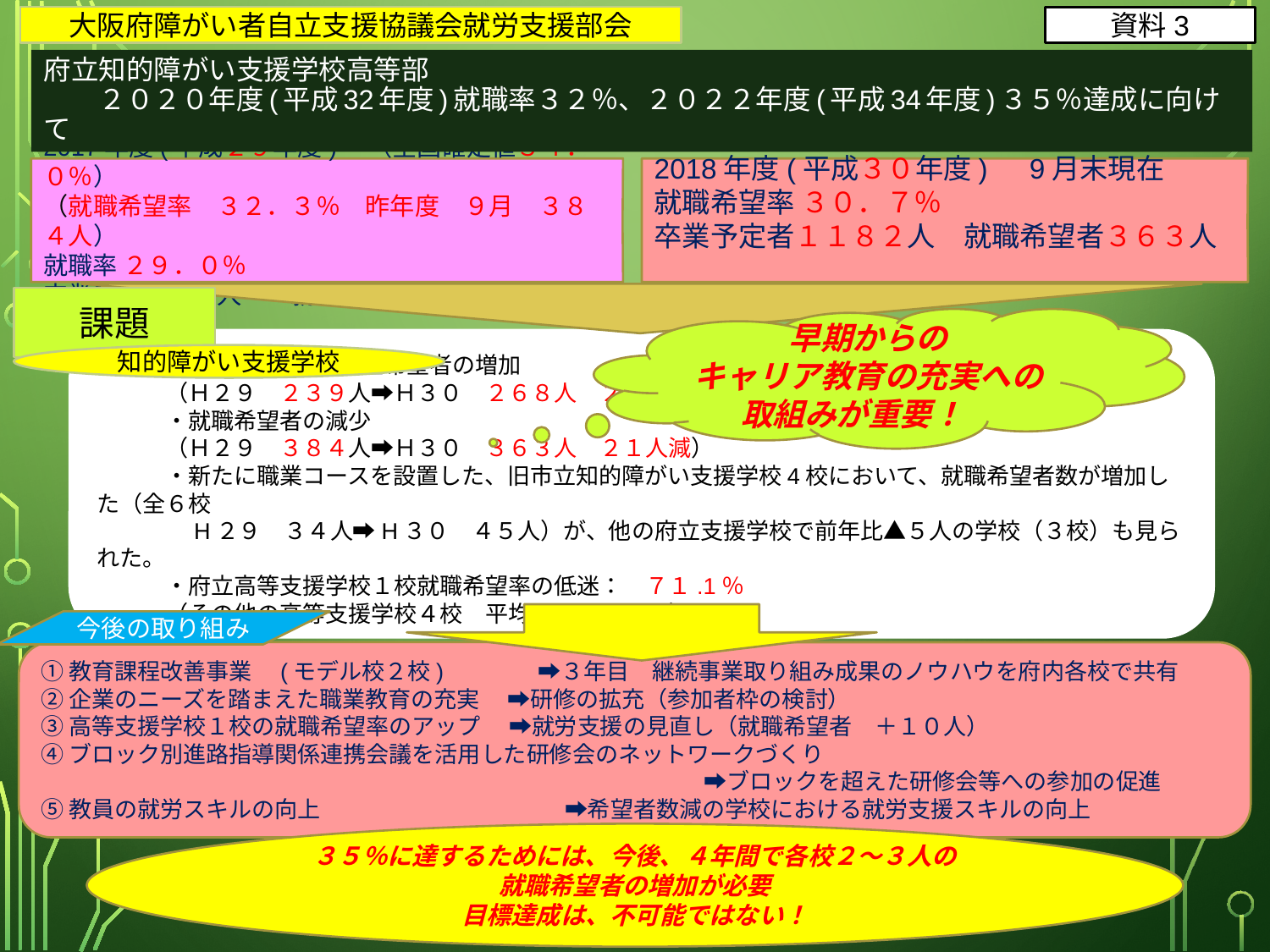

大阪府障がい者自立支援協議会就労支援部会
資料3
# 府立知的障がい支援学校高等部 　　２０２０年度(平成32年度)就職率３２％、２０２２年度(平成34年度)３５％達成に向けて
2017年度(平成２９年度)　（全国確定値３４．０％）
（就職希望率　３２．３％　昨年度　９月　３８４人）
就職率 ２９．０％
卒業者１１８９人　　就職者３４５人
2018年度(平成３０年度)　9月末現在
就職希望率 ３０．７％
卒業予定者１１８２人　就職希望者３６３人

課題
早期からの
キャリア教育の充実への
取組みが重要！

　　　・就労継続支援Ｂ型希望者の増加
　　　（Ｈ２９　２３９人➡Ｈ３０　２６８人　２９人増）
　　　・就職希望者の減少
　　　（Ｈ２９　３８４人➡Ｈ３０　３６３人　２１人減）
　　　・新たに職業コースを設置した、旧市立知的障がい支援学校4校において、就職希望者数が増加した（全６校
　　　　H２９　３４人➡H３０　４５人）が、他の府立支援学校で前年比▲５人の学校（３校）も見られた。
　　　・府立高等支援学校１校就職希望率の低迷：　７１.1％
　　　（その他の高等支援学校４校　平均　９２．４％）

知的障がい支援学校

今後の取り組み
①教育課程改善事業　(モデル校２校)　 　　   ➡３年目　継続事業取り組み成果のノウハウを府内各校で共有
②企業のニーズを踏まえた職業教育の充実　 ➡研修の拡充（参加者枠の検討）
③高等支援学校１校の就職希望率のアップ 　➡就労支援の見直し（就職希望者　＋１０人）
④ブロック別進路指導関係連携会議を活用した研修会のネットワークづくり
　　　　　　　　　　　　　　　　　　　　　　　　　　　　　➡ブロックを超えた研修会等への参加の促進
⑤教員の就労スキルの向上　　　　　　　　　  　 ➡希望者数減の学校における就労支援スキルの向上
３５％に達するためには、今後、４年間で各校２～３人の
就職希望者の増加が必要
目標達成は、不可能ではない！